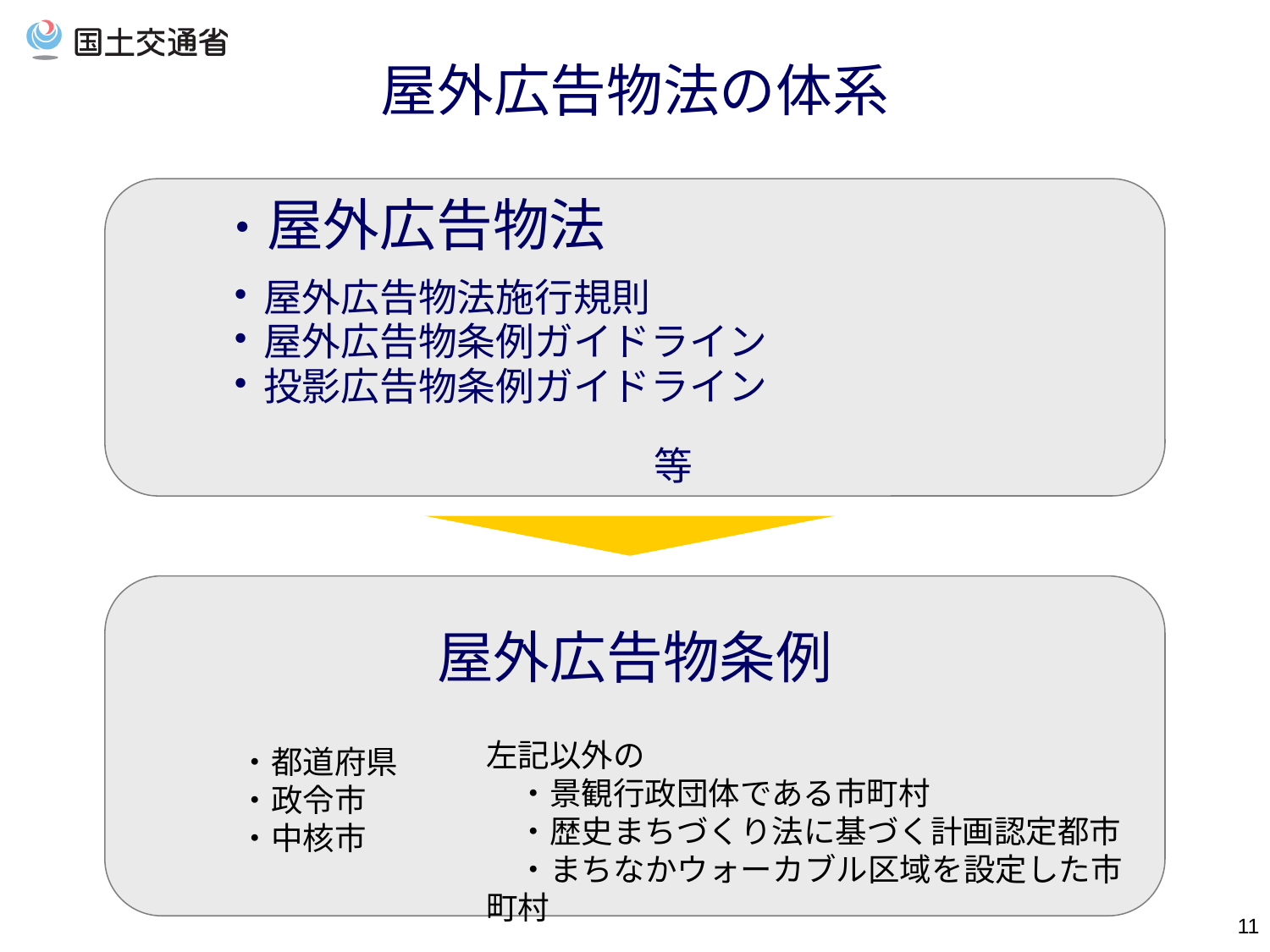

屋外広告物法の体系

・屋外広告物法
・屋外広告物法施行規則
・屋外広告物条例ガイドライン
・投影広告物条例ガイドライン
　　　　　　　　　　　　　　　　　　　　　　　　　　　　　　　　　　等

屋外広告物条例
左記以外の
　・景観行政団体である市町村
　・歴史まちづくり法に基づく計画認定都市
　・まちなかウォーカブル区域を設定した市町村
・都道府県
・政令市
・中核市
11